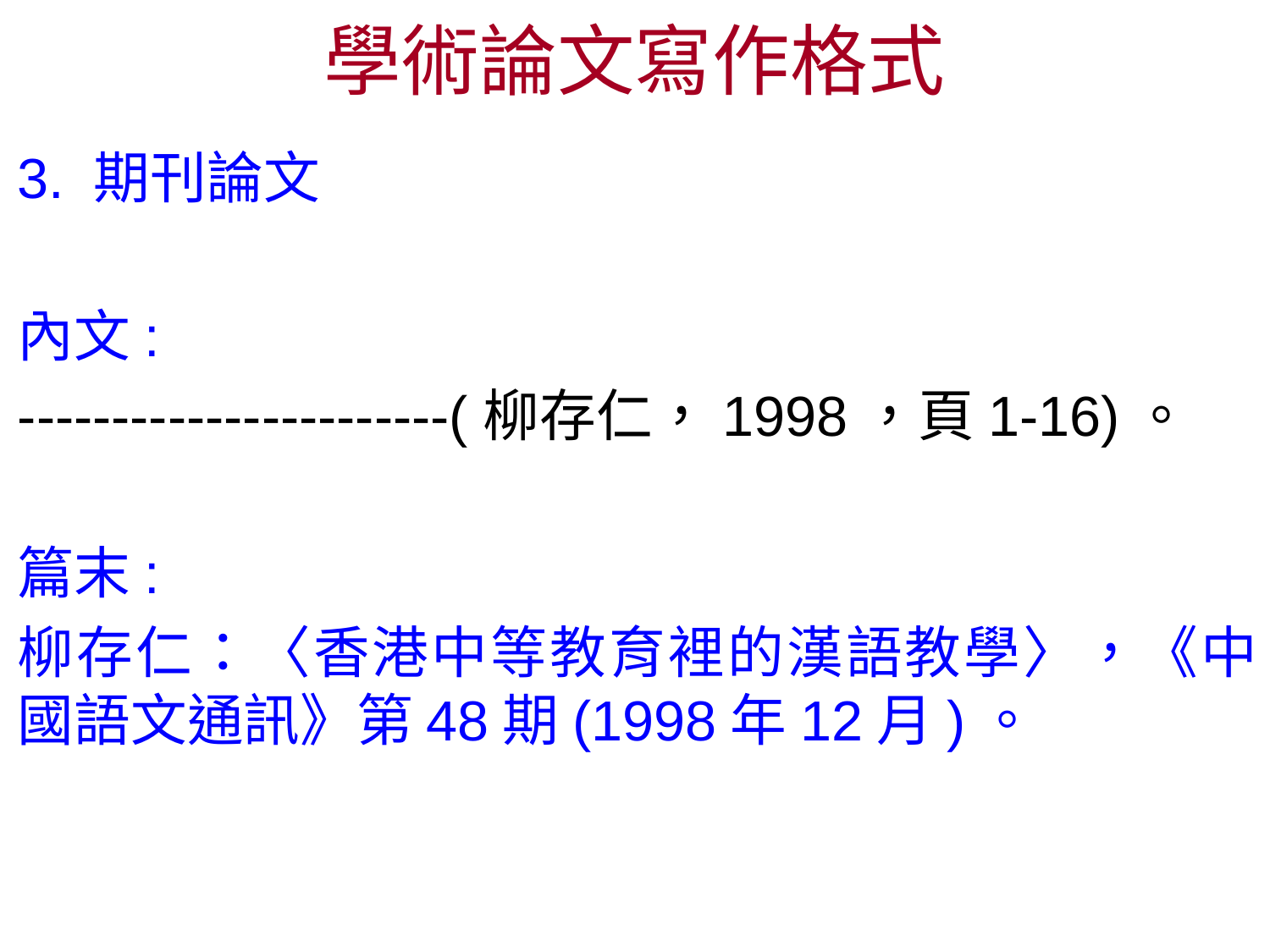

# 學術論文寫作格式
3. 期刊論文

內文:
-----------------------(柳存仁，1998，頁1-16)。

篇末:
柳存仁：〈香港中等教育裡的漢語教學〉，《中國語文通訊》第48期(1998年12月)。